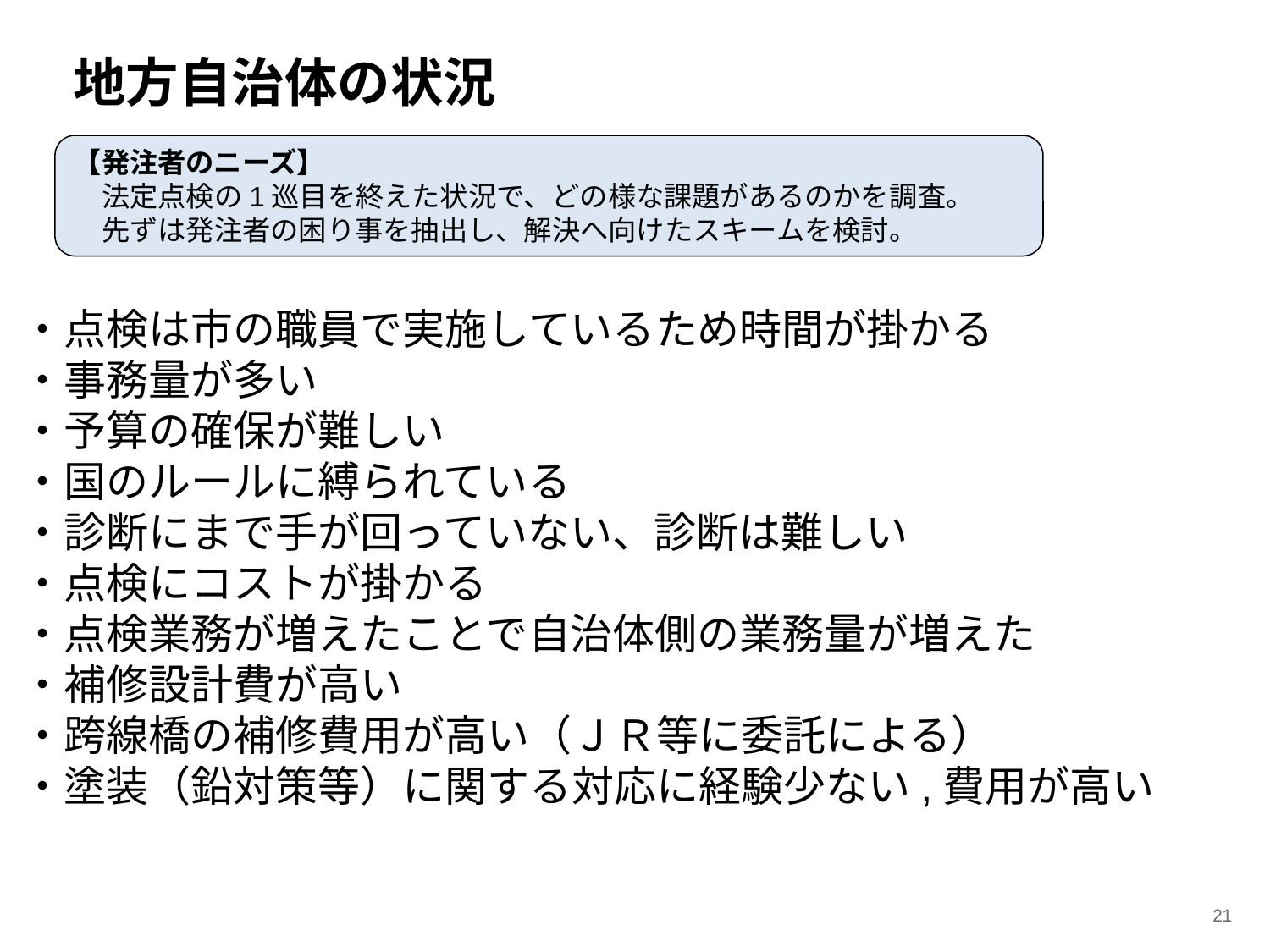

地方自治体の状況
【発注者のニーズ】
　法定点検の1巡目を終えた状況で、どの様な課題があるのかを調査。
　先ずは発注者の困り事を抽出し、解決へ向けたスキームを検討。
・点検は市の職員で実施しているため時間が掛かる
・事務量が多い
・予算の確保が難しい
・国のルールに縛られている
・診断にまで手が回っていない、診断は難しい
・点検にコストが掛かる
・点検業務が増えたことで自治体側の業務量が増えた
・補修設計費が高い
・跨線橋の補修費用が高い（ＪＲ等に委託による）
・塗装（鉛対策等）に関する対応に経験少ない,費用が高い
21